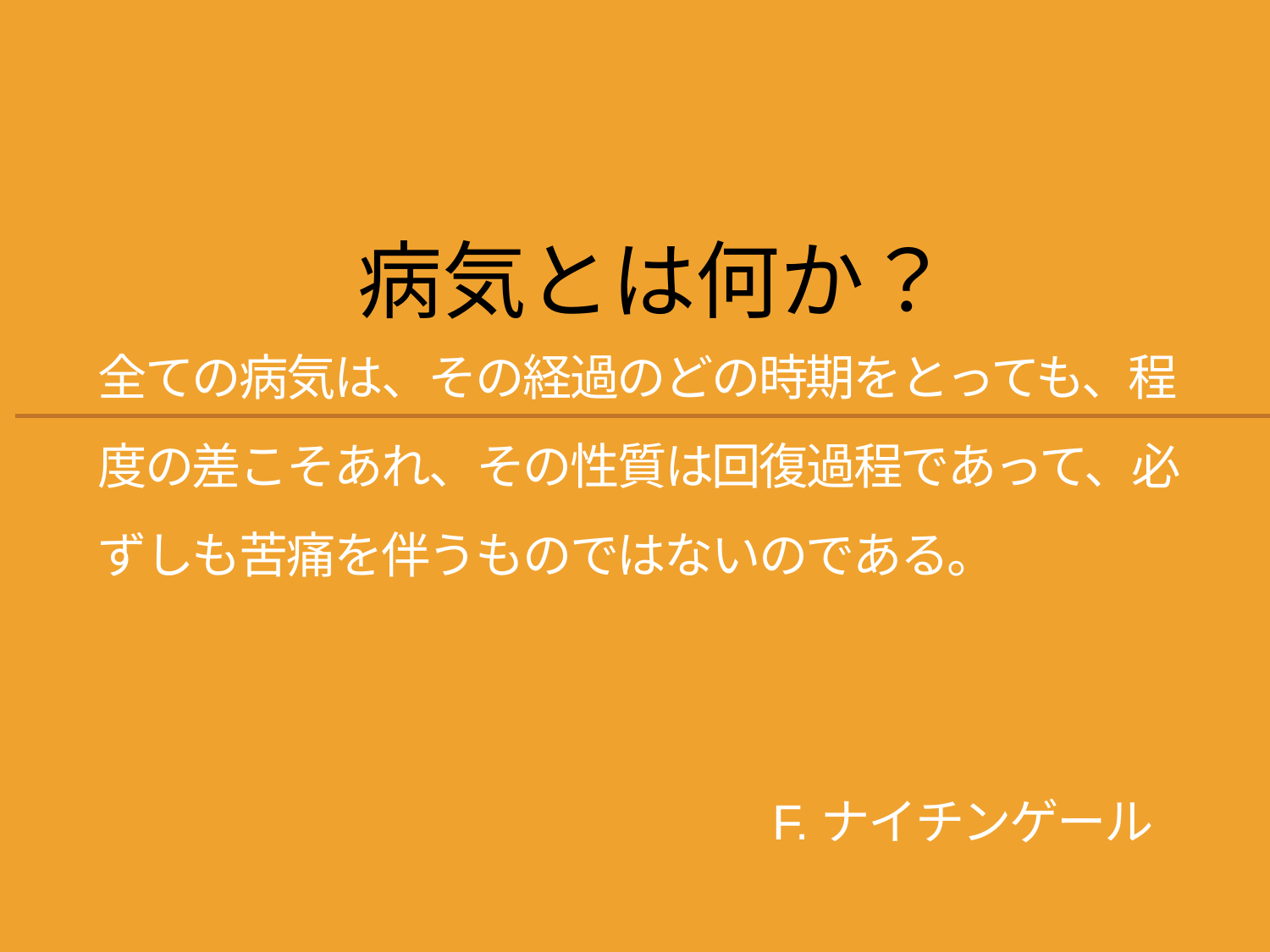

病気とは何か？
# 全ての病気は、その経過のどの時期をとっても、程度の差こそあれ、その性質は回復過程であって、必ずしも苦痛を伴うものではないのである。　　　　　　　　　　　　　　　　　　　　　　　　　　　　　 　　　　　　　　　　　　　　F.ナイチンゲール